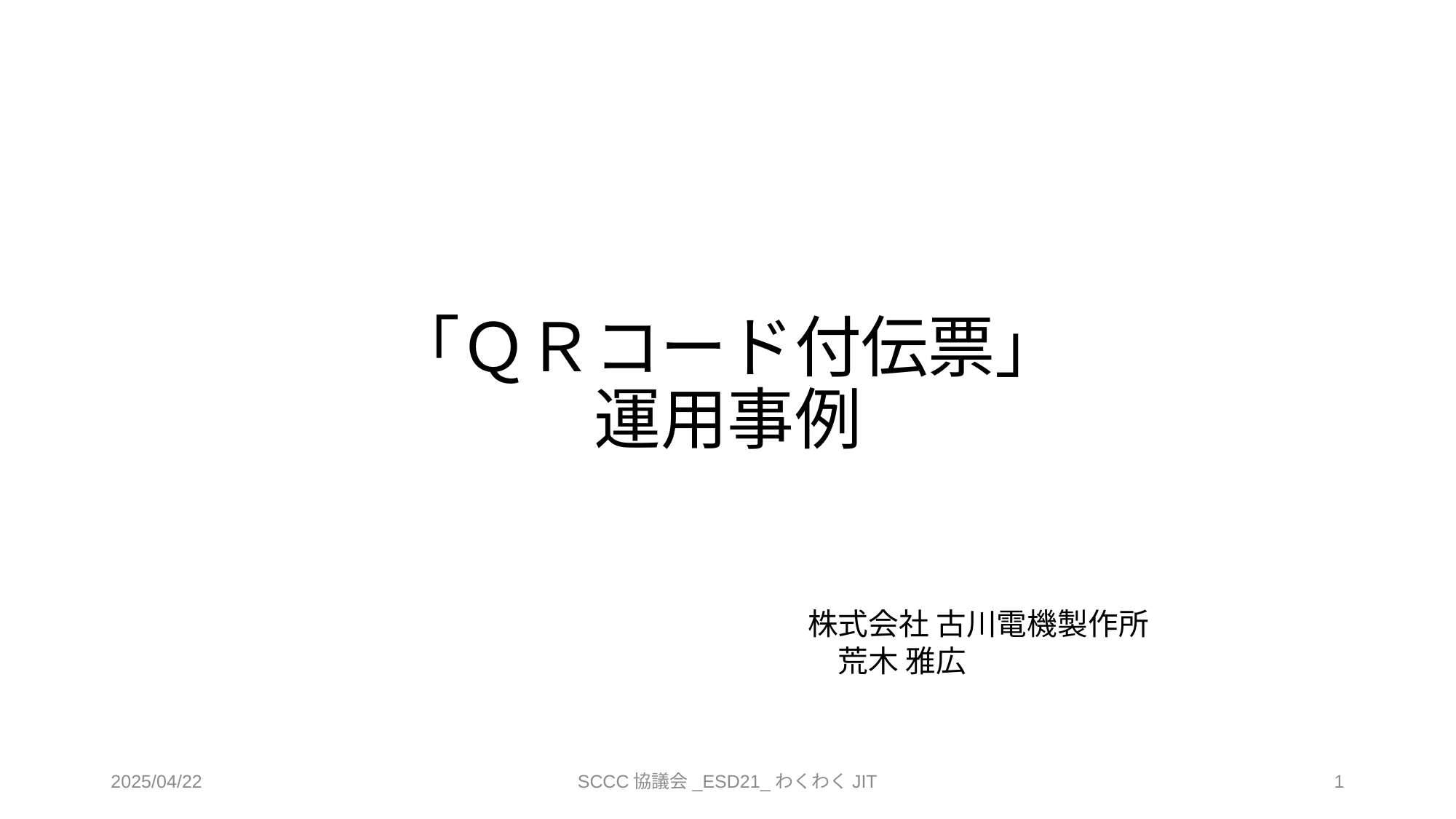

# 「ＱＲコード付伝票」 運用事例
株式会社 古川電機製作所
　荒木 雅広
2025/04/22
SCCC協議会_ESD21_わくわくJIT
1